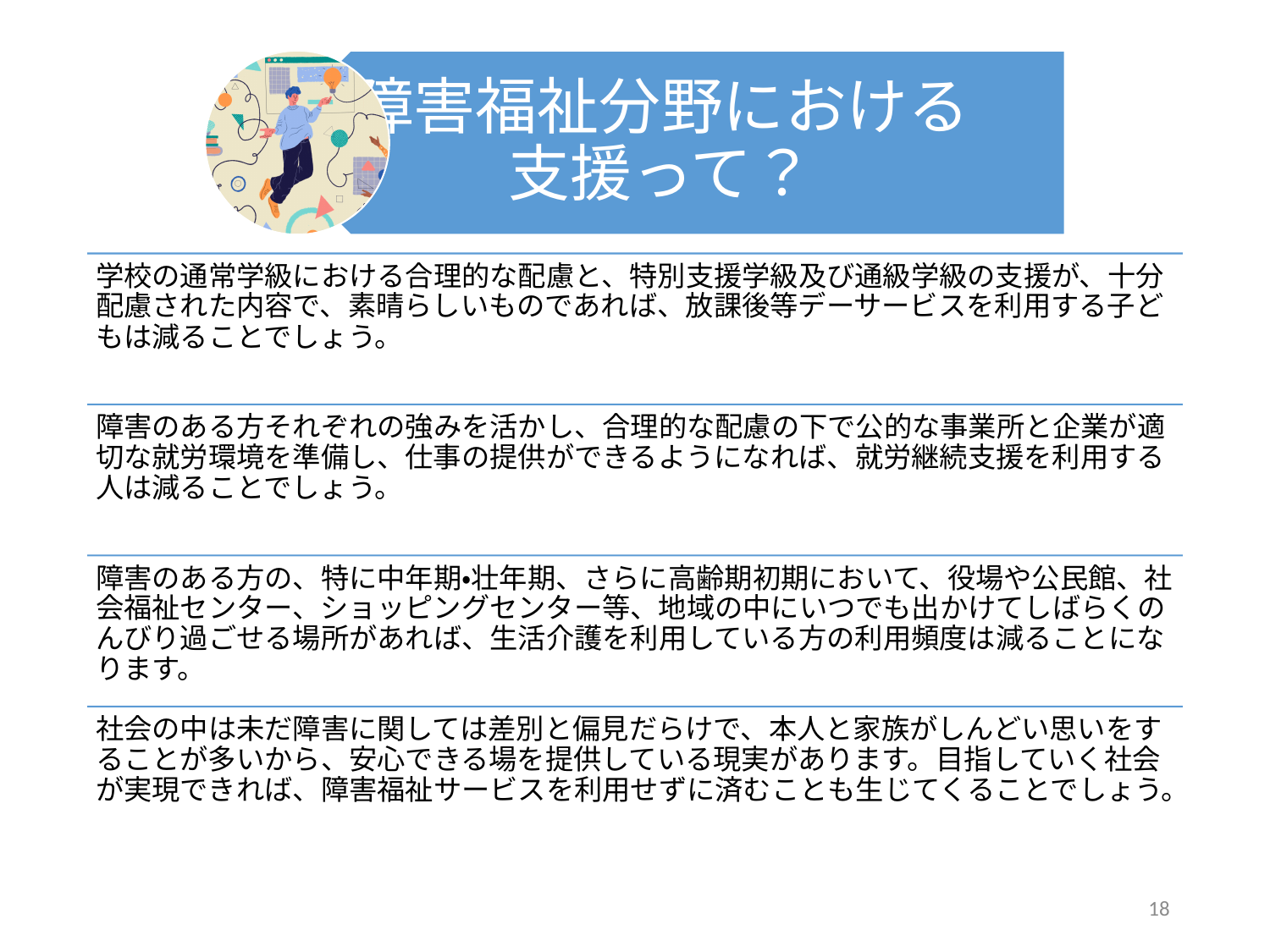

障害福祉分野における支援って？
学校の通常学級における合理的な配慮と、特別支援学級及び通級学級の支援が、十分配慮された内容で、素晴らしいものであれば、放課後等デーサービスを利用する子どもは減ることでしょう。
障害のある方それぞれの強みを活かし、合理的な配慮の下で公的な事業所と企業が適切な就労環境を準備し、仕事の提供ができるようになれば、就労継続支援を利用する人は減ることでしょう。
障害のある方の、特に中年期・壮年期、さらに高齢期初期において、役場や公民館、社会福祉センター、ショッピングセンター等、地域の中にいつでも出かけてしばらくのんびり過ごせる場所があれば、生活介護を利用している方の利用頻度は減ることになります。
社会の中は未だ障害に関しては差別と偏見だらけで、本人と家族がしんどい思いをすることが多いから、安心できる場を提供している現実があります。目指していく社会が実現できれば、障害福祉サービスを利用せずに済むことも生じてくることでしょう。
18